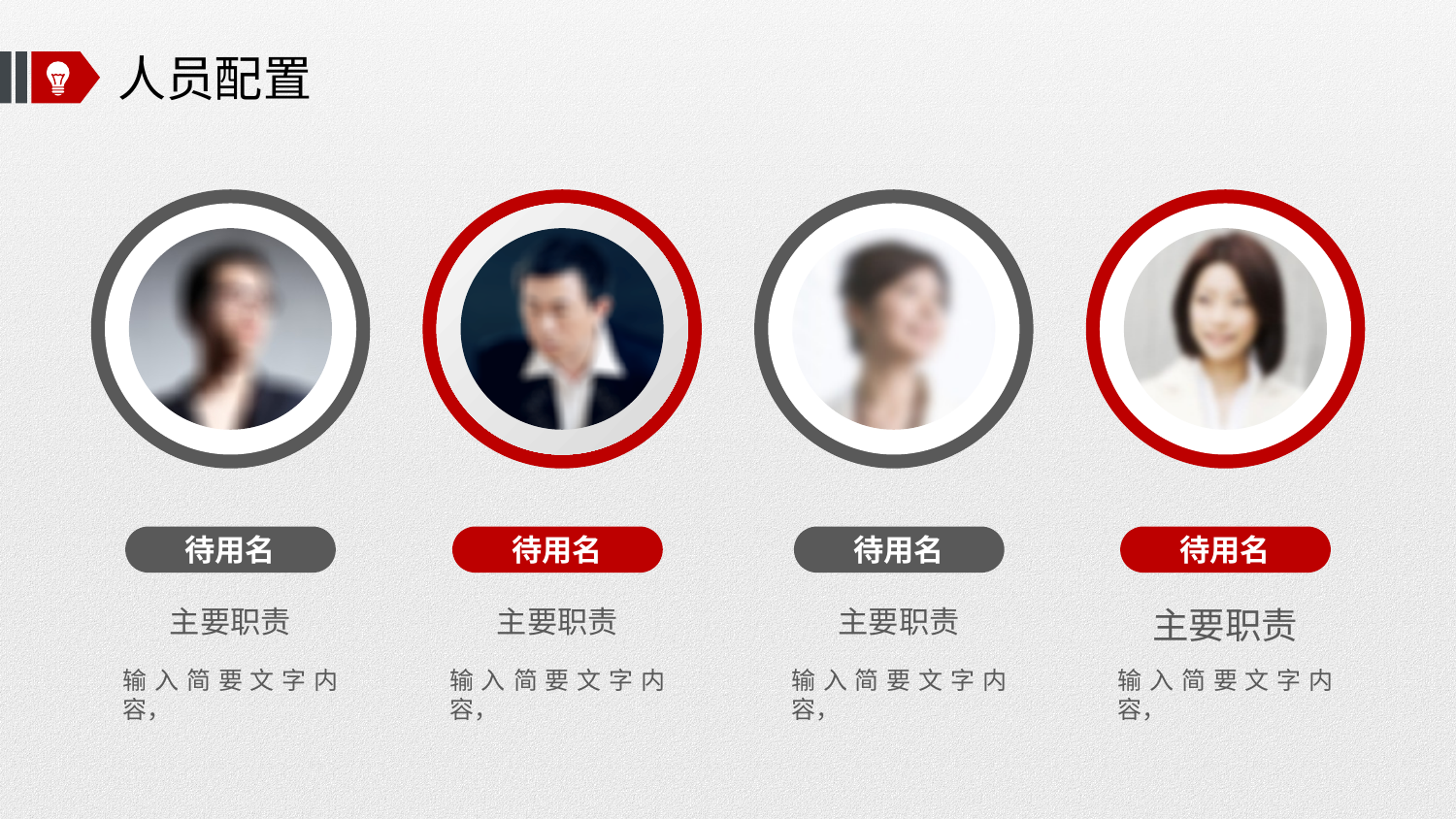

# 人员配置

待用名
待用名
待用名
待用名
主要职责
主要职责
主要职责
主要职责
输入简要文字内容，
输入简要文字内容，
输入简要文字内容，
输入简要文字内容，